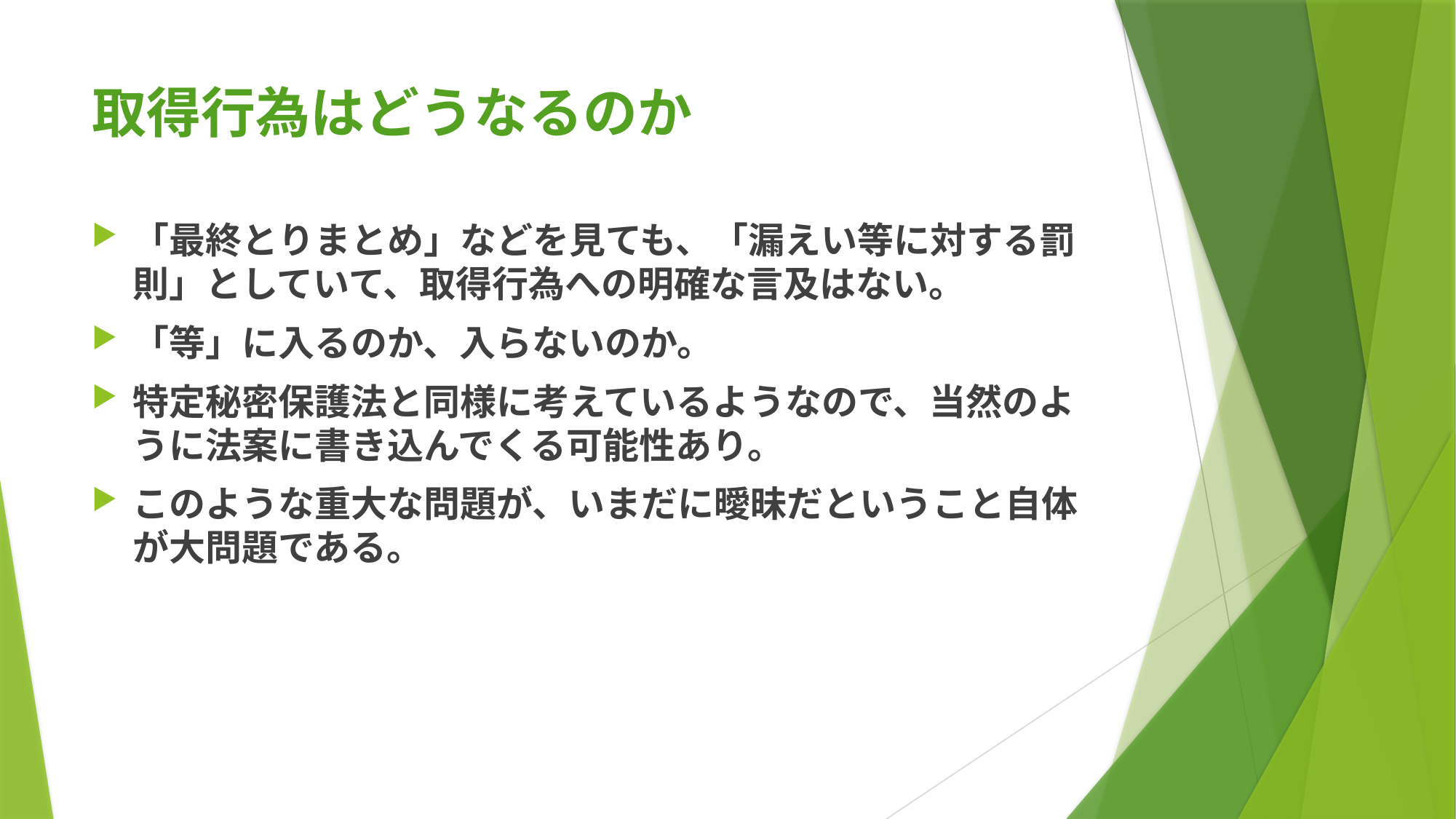

# 取得行為はどうなるのか
「最終とりまとめ」などを見ても、「漏えい等に対する罰則」としていて、取得行為への明確な言及はない。
「等」に入るのか、入らないのか。
特定秘密保護法と同様に考えているようなので、当然のように法案に書き込んでくる可能性あり。
このような重大な問題が、いまだに曖昧だということ自体が大問題である。
28